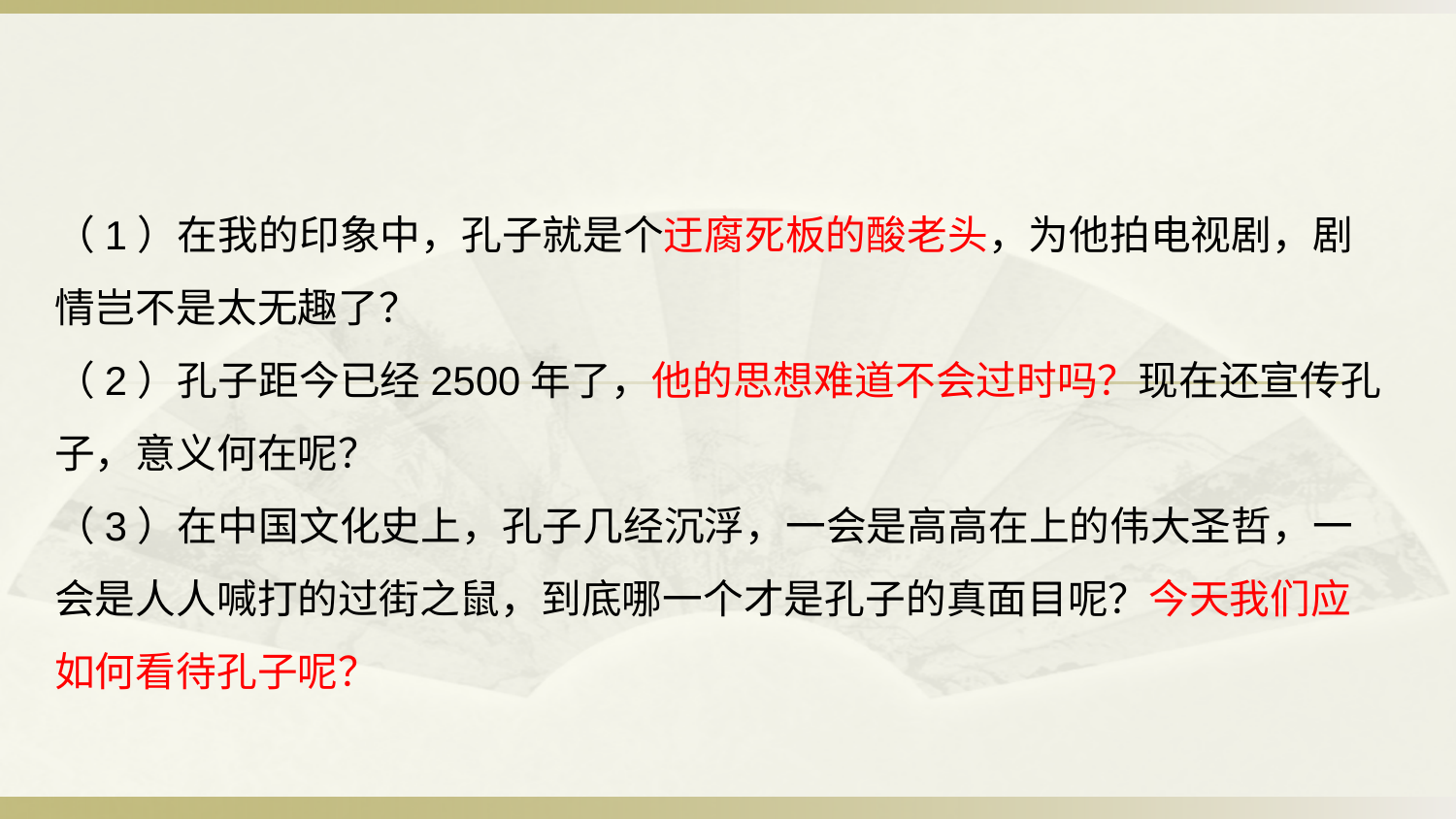

（1）在我的印象中，孔子就是个迂腐死板的酸老头，为他拍电视剧，剧情岂不是太无趣了？
（2）孔子距今已经2500年了，他的思想难道不会过时吗？现在还宣传孔子，意义何在呢？
（3）在中国文化史上，孔子几经沉浮，一会是高高在上的伟大圣哲，一会是人人喊打的过街之鼠，到底哪一个才是孔子的真面目呢？今天我们应如何看待孔子呢？
#